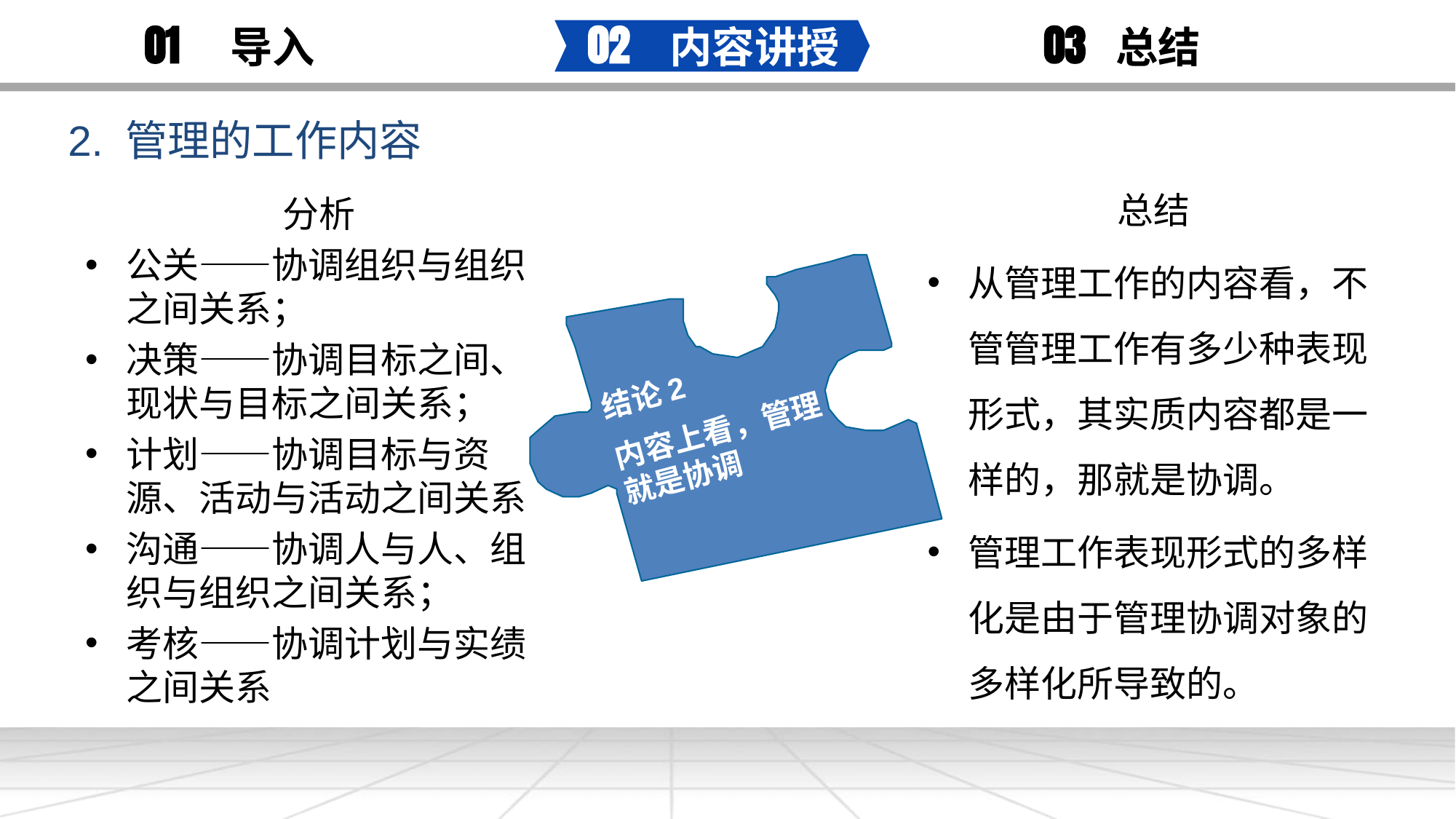

02   内容讲授
03  总结
01    导入

2. 管理的工作内容
添加
标题
总结
从管理工作的内容看，不管管理工作有多少种表现形式，其实质内容都是一样的，那就是协调。
管理工作表现形式的多样化是由于管理协调对象的多样化所导致的。
分析
公关——协调组织与组织之间关系；
决策——协调目标之间、现状与目标之间关系；
计划——协调目标与资源、活动与活动之间关系
沟通——协调人与人、组织与组织之间关系；
考核——协调计划与实绩之间关系

结论2
内容上看，管理就是协调